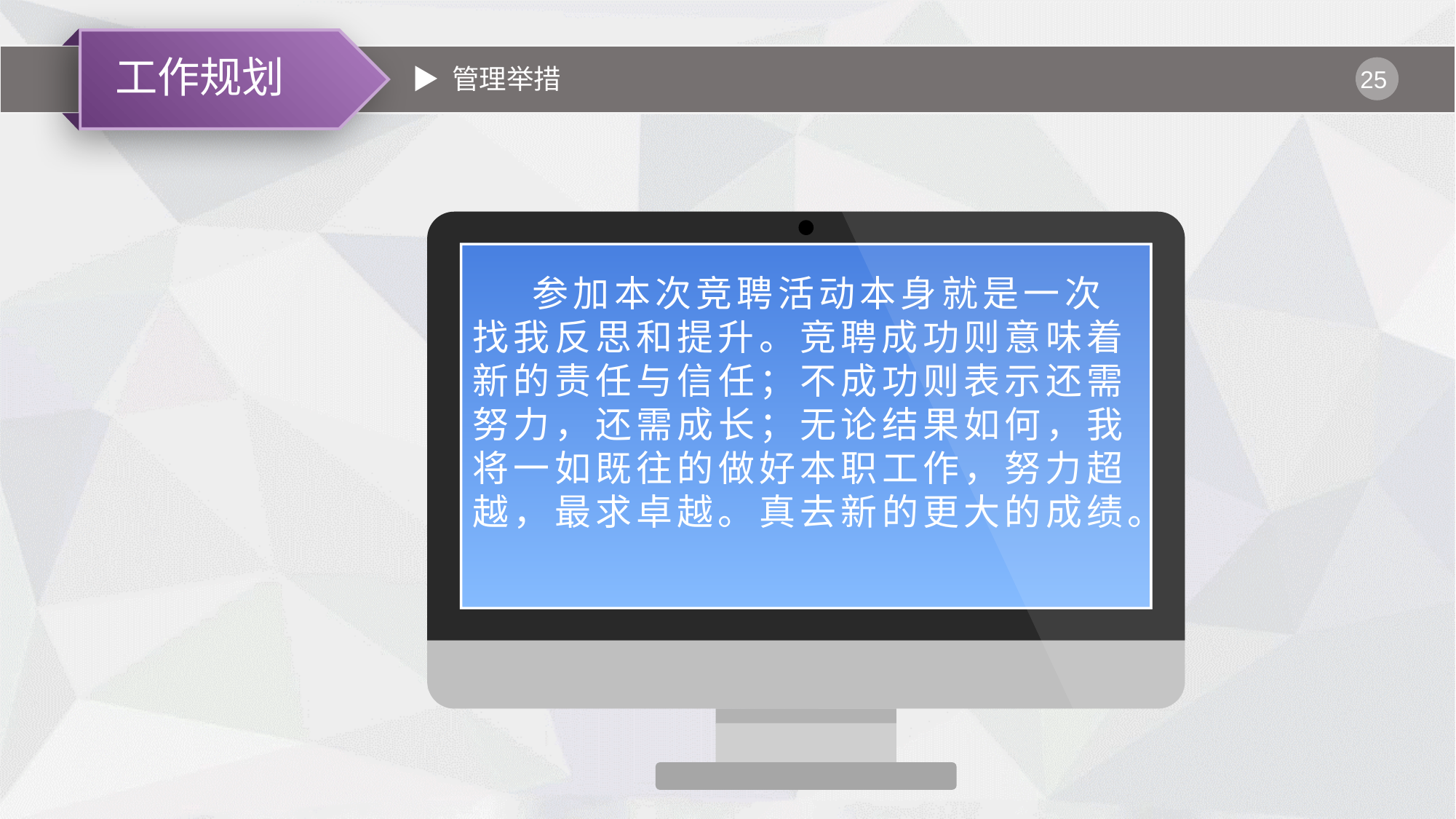

▶ 管理举措

    参加本次竞聘活动本身就是一次找我反思和提升。竞聘成功则意味着新的责任与信任；不成功则表示还需努力，还需成长；无论结果如何，我将一如既往的做好本职工作，努力超越，最求卓越。真去新的更大的成绩。